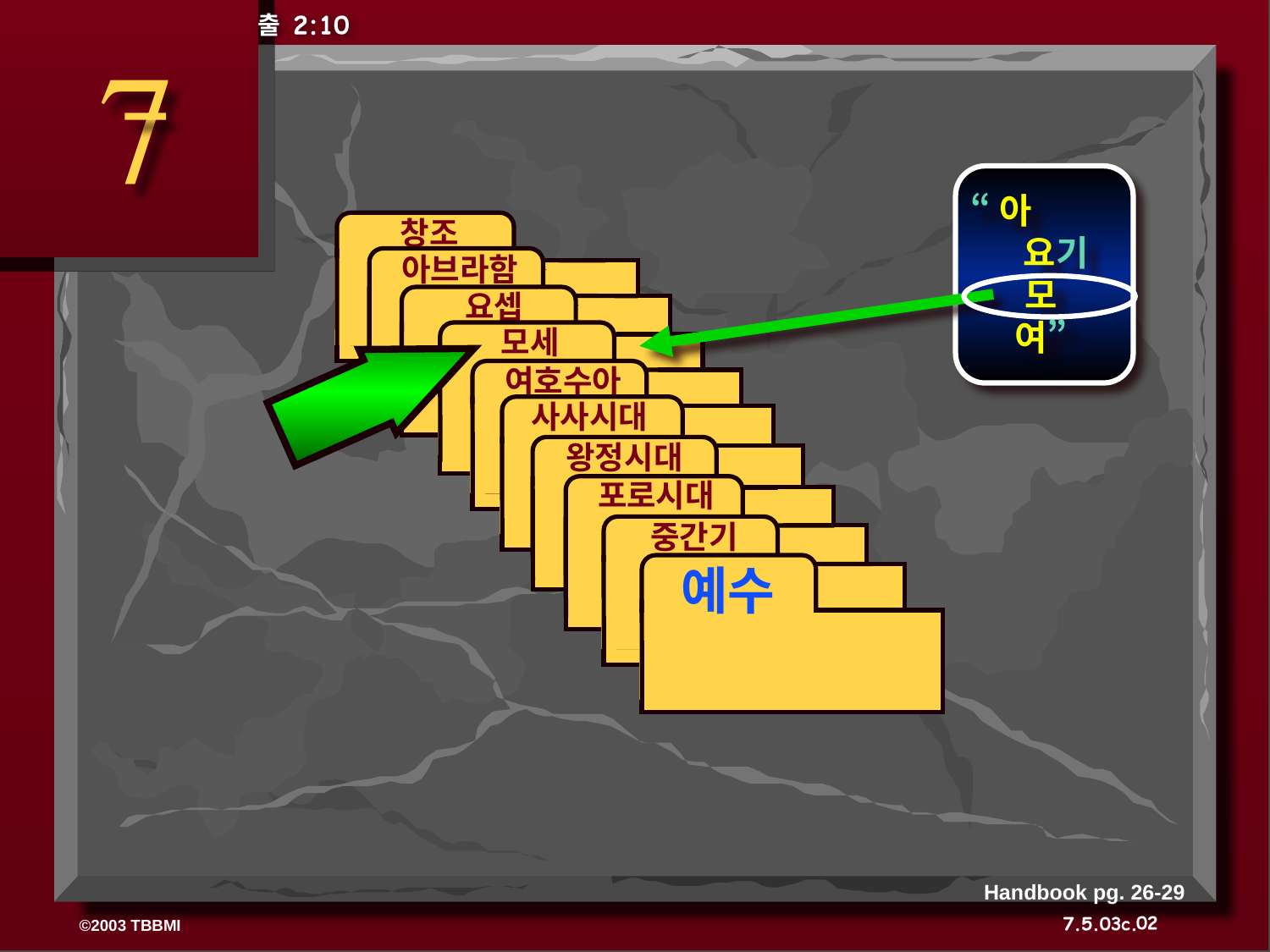

출 2:10

7

“아              요기  모
여”

  창조
ABRAHAM

  아브라함
ABRAHAM

   요셉
ABRAHAM

  모세

   여호수아

  사사시대

  왕정시대

   포로시대

   중간기

예수

Handbook pg. 26-29
02